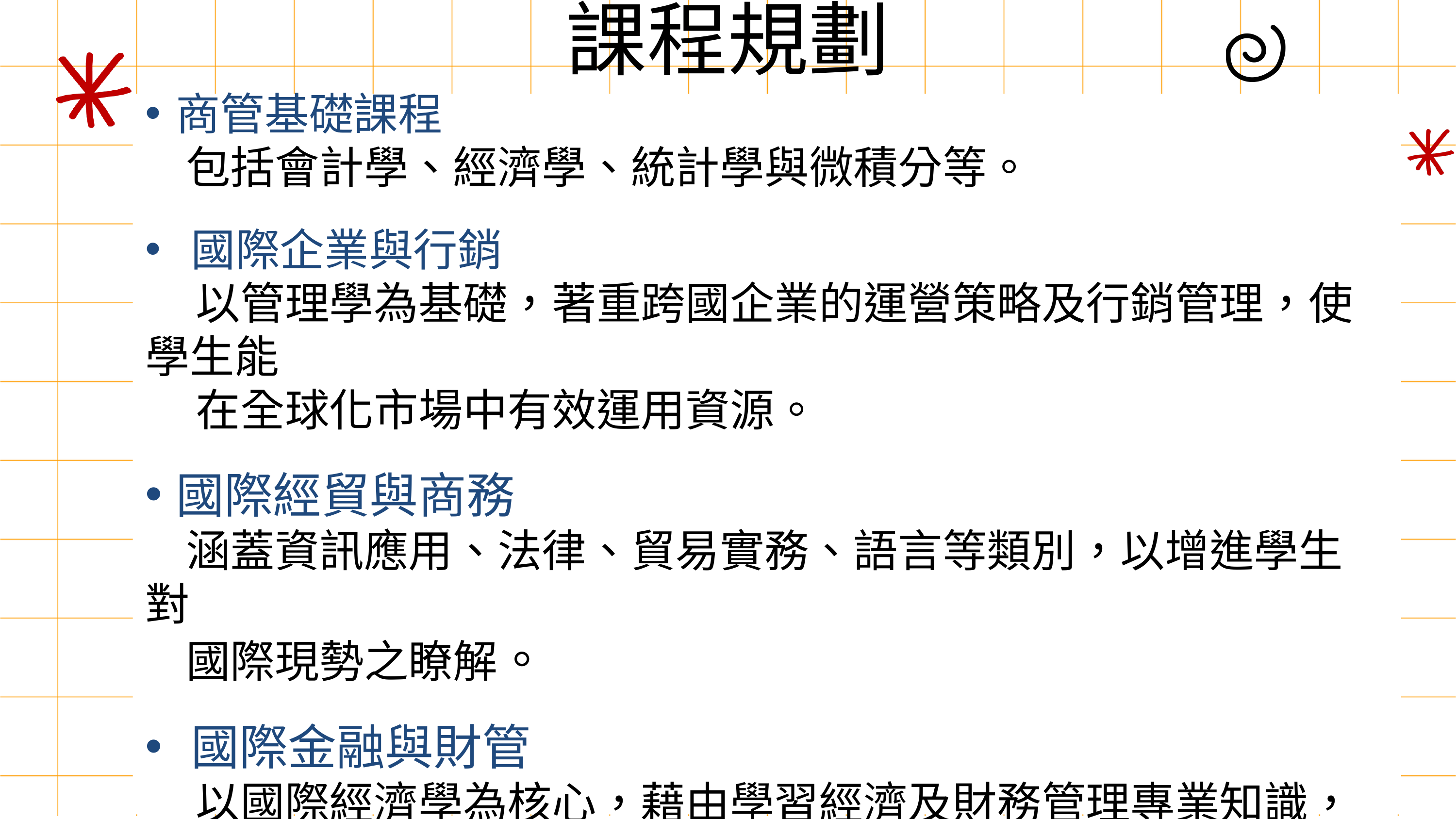

課程規劃

商管基礎課程
   包括會計學、經濟學、統計學與微積分等。

國際企業與行銷
    以管理學為基礎，著重跨國企業的運營策略及行銷管理，使學生能
    在全球化市場中有效運用資源。

國際經貿與商務
   涵蓋資訊應用、法律、貿易實務、語言等類別，以增進學生對
   國際現勢之瞭解。

國際金融與財管
    以國際經濟學為核心，藉由學習經濟及財務管理專業知識，培
    養學生分析全球經濟情勢的能力